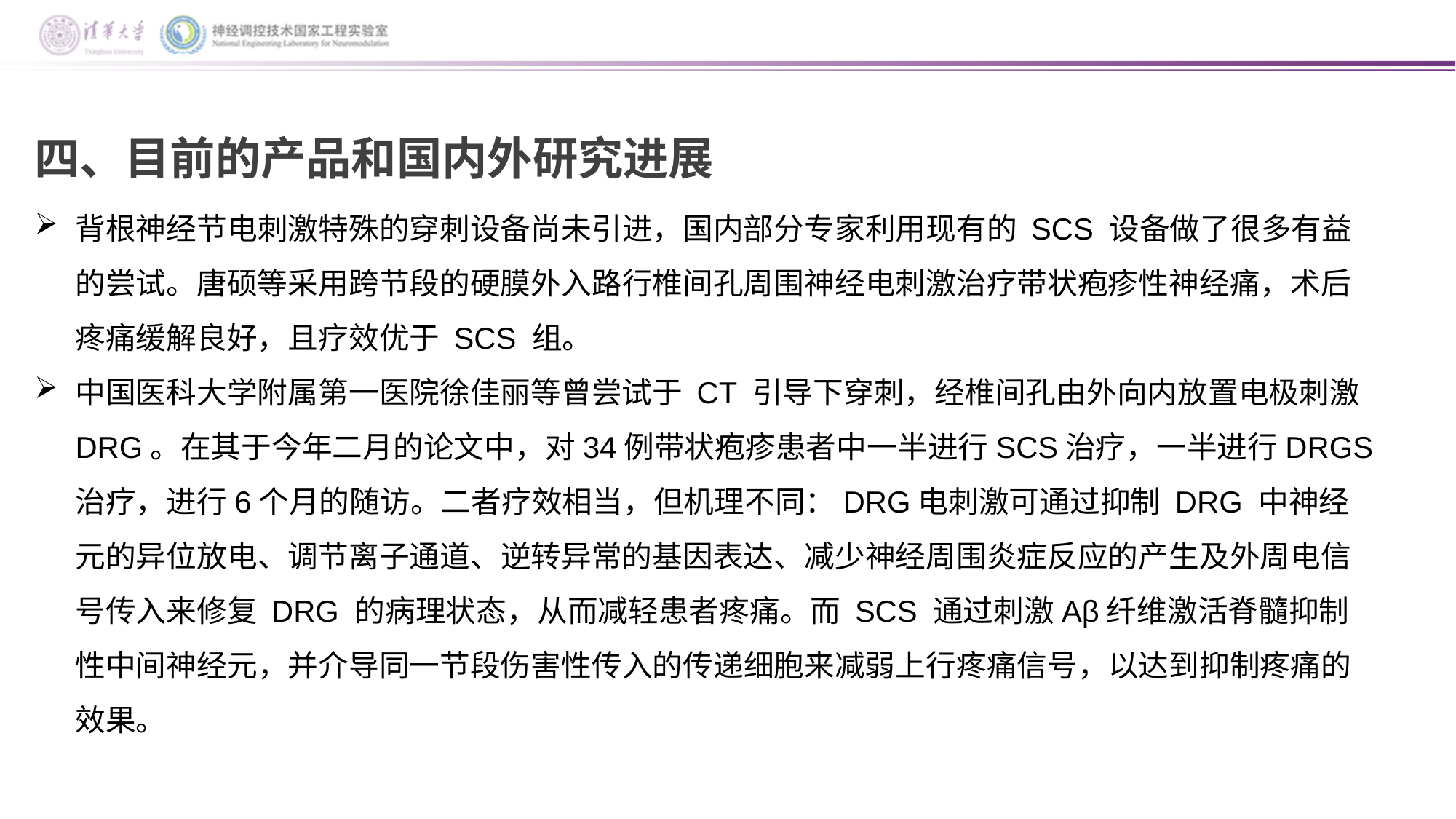

四、目前的产品和国内外研究进展

背根神经节电刺激特殊的穿刺设备尚未引进，国内部分专家利用现有的 SCS 设备做了很多有益的尝试。唐硕等采用跨节段的硬膜外入路行椎间孔周围神经电刺激治疗带状疱疹性神经痛，术后疼痛缓解良好，且疗效优于 SCS 组。
中国医科大学附属第一医院徐佳丽等曾尝试于 CT 引导下穿刺，经椎间孔由外向内放置电极刺激 DRG。在其于今年二月的论文中，对34例带状疱疹患者中一半进行SCS治疗，一半进行DRGS治疗，进行6个月的随访。二者疗效相当，但机理不同：DRG电刺激可通过抑制 DRG 中神经元的异位放电、调节离子通道、逆转异常的基因表达、减少神经周围炎症反应的产生及外周电信号传入来修复 DRG 的病理状态，从而减轻患者疼痛。而 SCS 通过刺激Aβ纤维激活脊髓抑制性中间神经元，并介导同一节段伤害性传入的传递细胞来减弱上行疼痛信号，以达到抑制疼痛的效果。